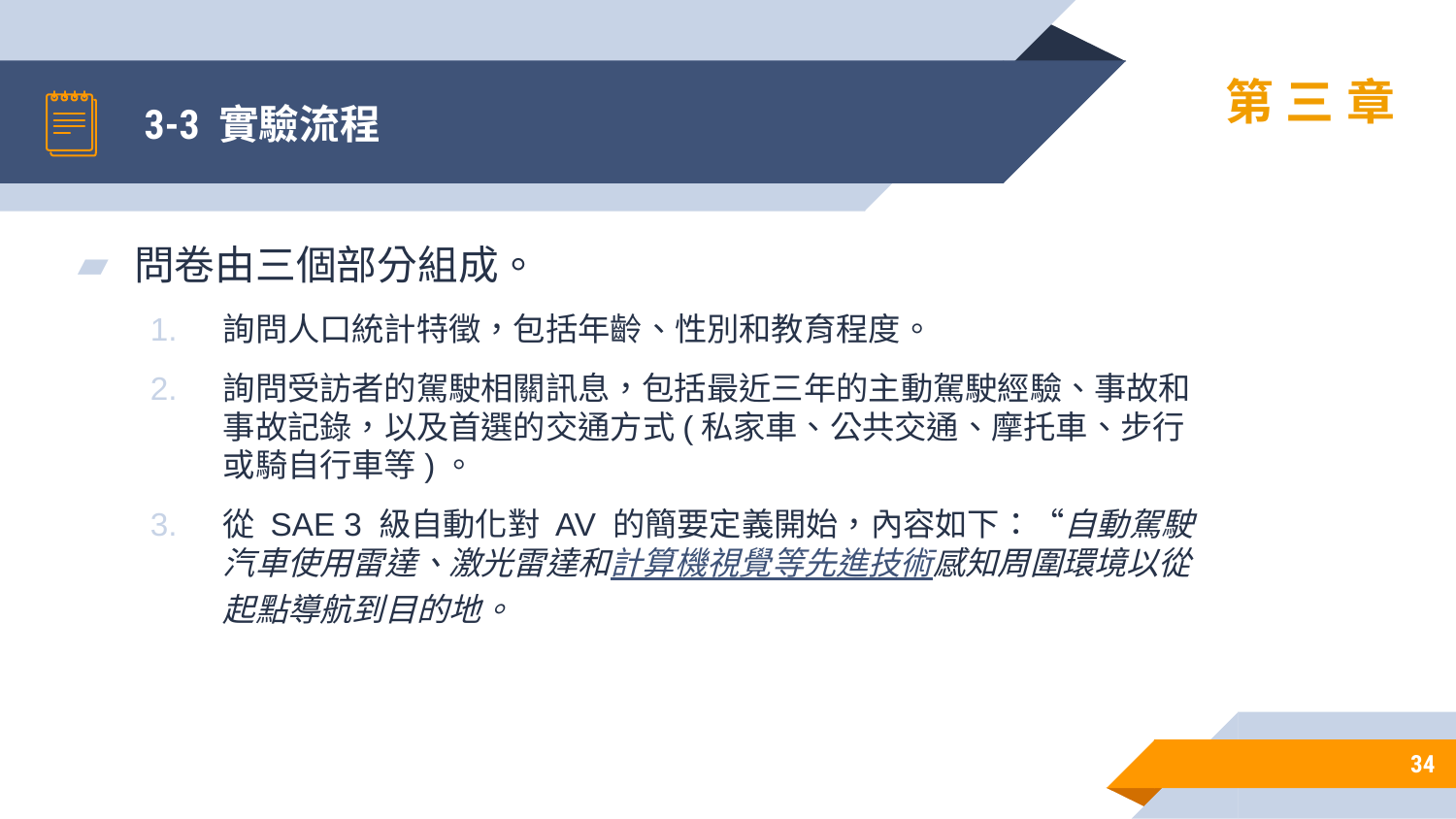

# 3-3 實驗流程
第三章

問卷由三個部分組成。
詢問人口統計特徵，包括年齡、性別和教育程度。
詢問受訪者的駕駛相關訊息，包括最近三年的主動駕駛經驗、事故和事故記錄，以及首選的交通方式(私家車、公共交通、摩托車、步行或騎自行車等)。
從 SAE 3 級自動化對 AV 的簡要定義開始，內容如下：“自動駕駛汽車使用雷達、激光雷達和計算機視覺等先進技術感知周圍環境以從起點導航到目的地。
34